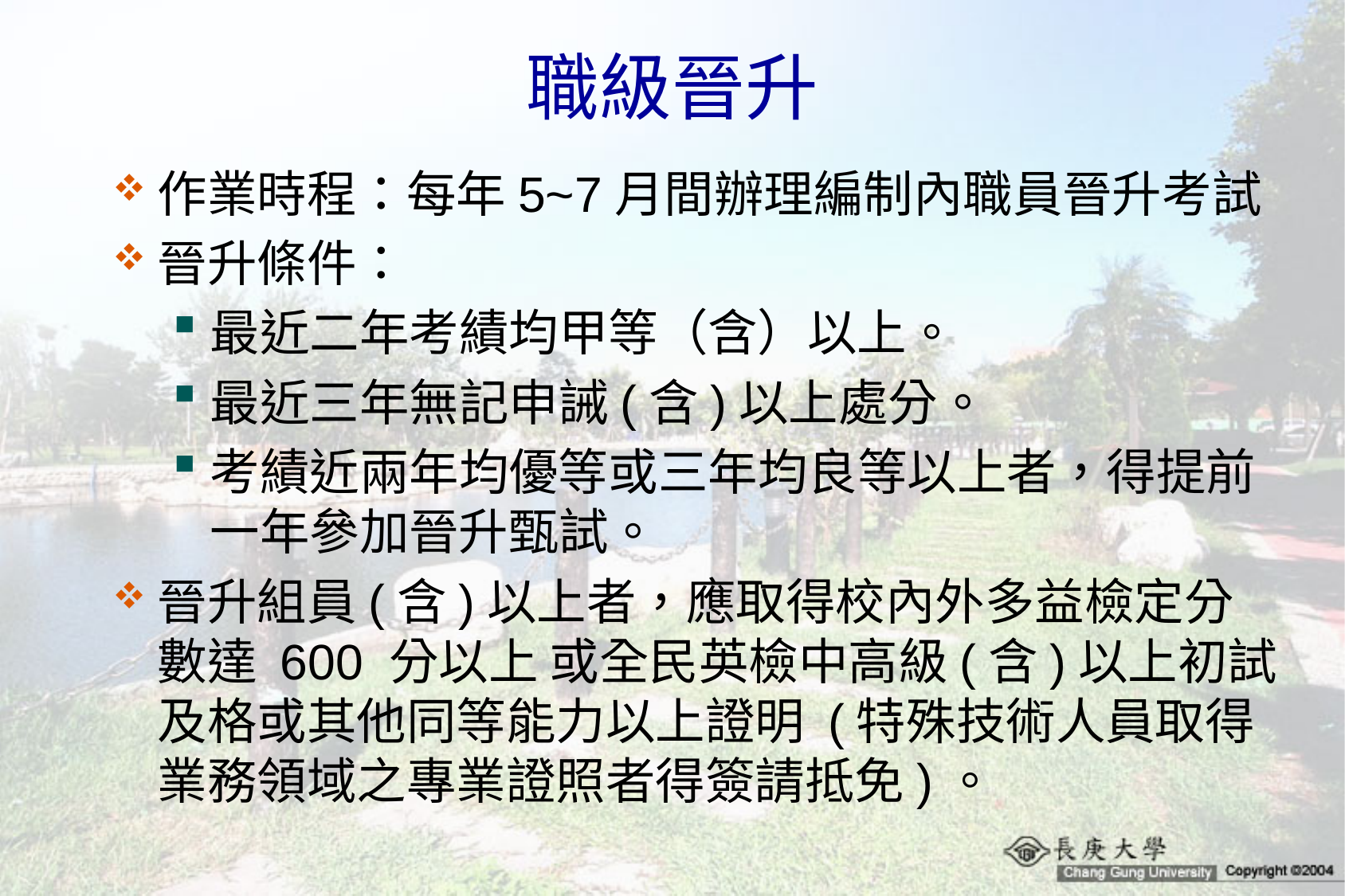

# 職級晉升
作業時程：每年5~7月間辦理編制內職員晉升考試
晉升條件：
最近二年考績均甲等（含）以上。
最近三年無記申誡(含)以上處分。
考績近兩年均優等或三年均良等以上者，得提前一年參加晉升甄試。
晉升組員(含)以上者，應取得校內外多益檢定分數達 600 分以上 或全民英檢中高級(含)以上初試及格或其他同等能力以上證明 (特殊技術人員取得業務領域之專業證照者得簽請抵免)。